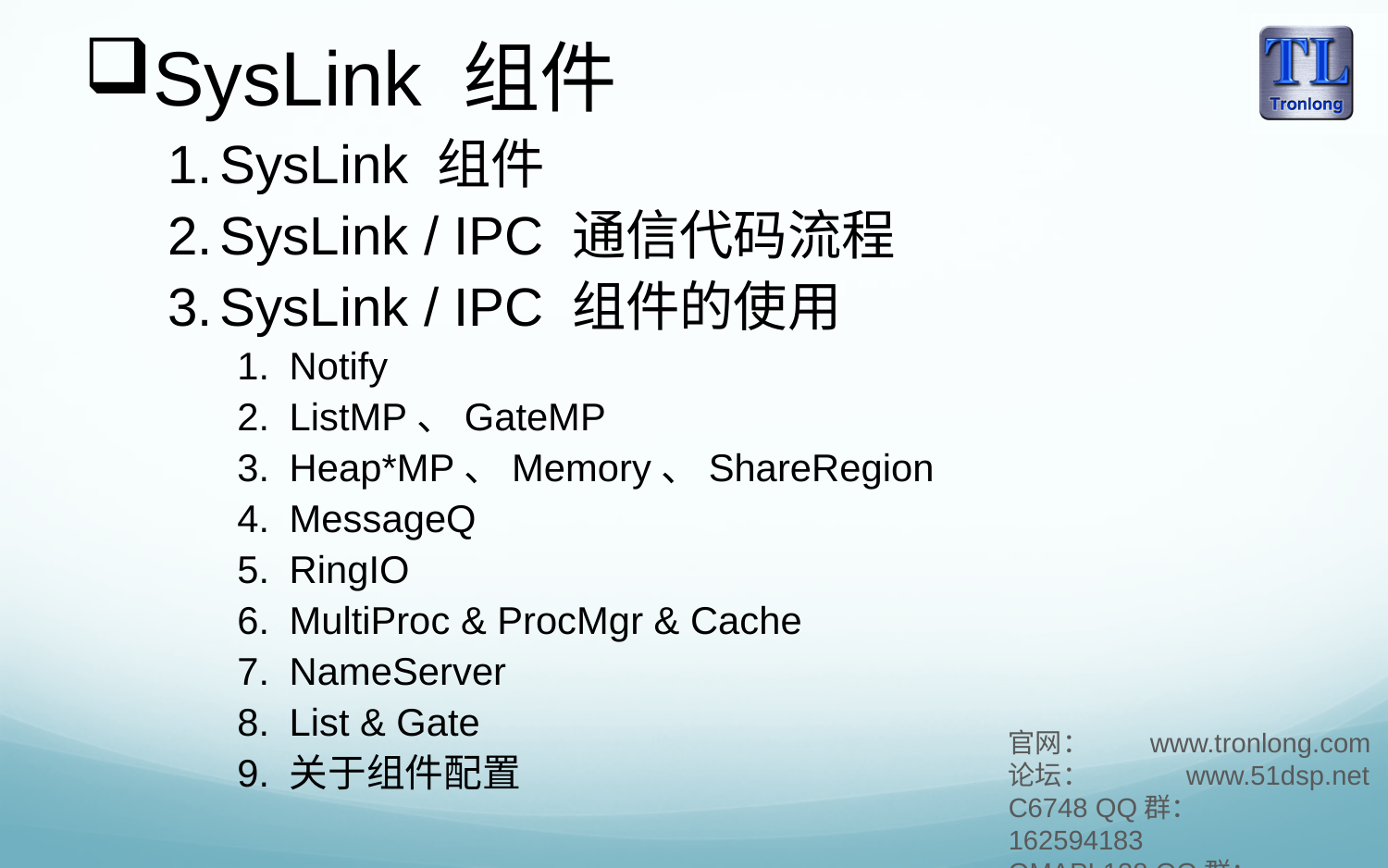

SysLink 组件
SysLink 组件
SysLink / IPC 通信代码流程
SysLink / IPC 组件的使用
Notify
ListMP、GateMP
Heap*MP、Memory、ShareRegion
MessageQ
RingIO
MultiProc & ProcMgr & Cache
NameServer
List & Gate
关于组件配置